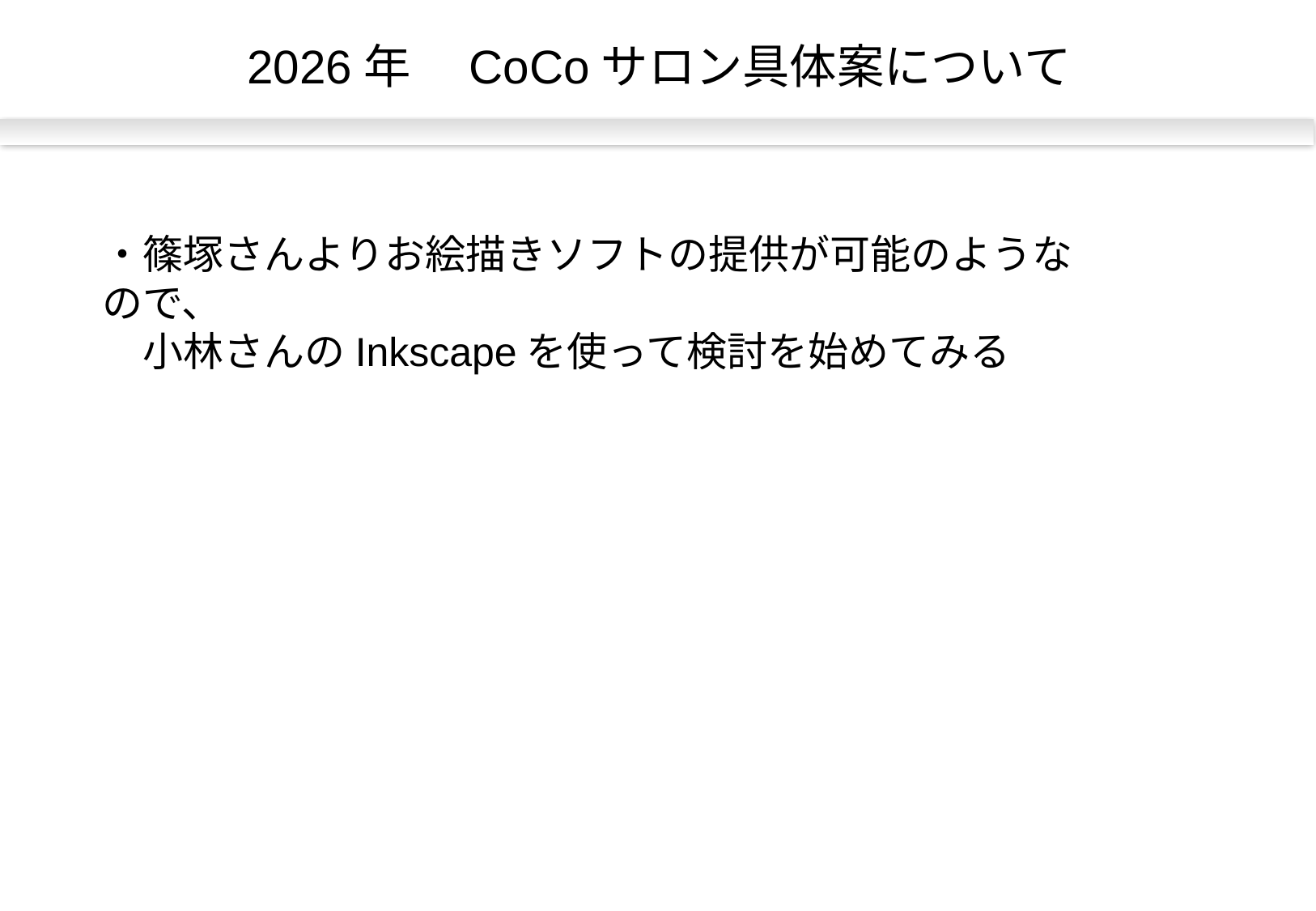

2026年　CoCoサロン具体案について
・篠塚さんよりお絵描きソフトの提供が可能のようなので、
　小林さんのInkscapeを使って検討を始めてみる